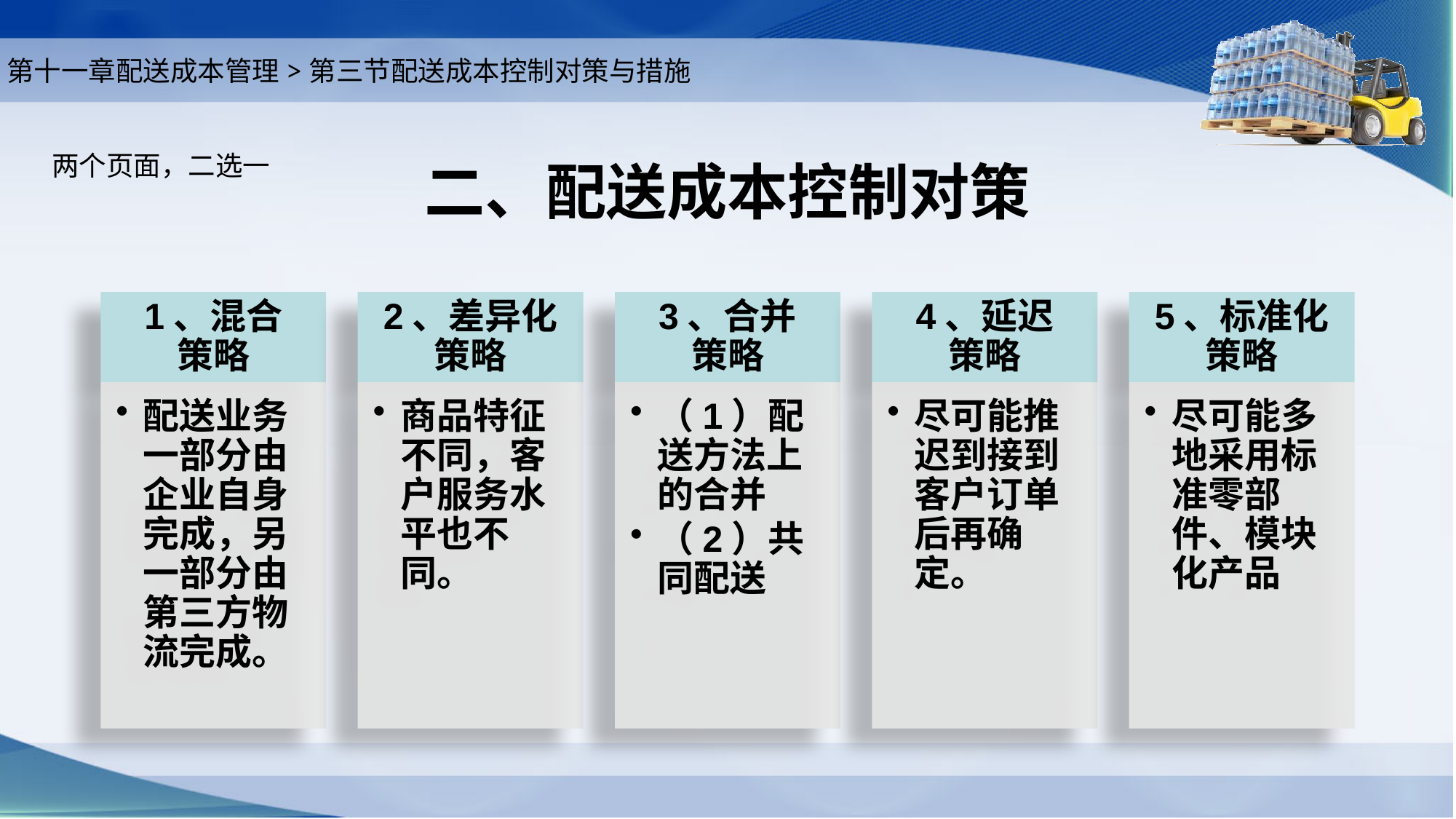

第十一章配送成本管理>第三节配送成本控制对策与措施
两个页面，二选一
# 二、配送成本控制对策
1、混合
策略
配送业务一部分由企业自身完成，另一部分由第三方物流完成。
2、差异化策略
商品特征不同，客户服务水平也不同。
3、合并
策略
（1）配送方法上的合并
（2）共同配送
4、延迟
策略
尽可能推迟到接到客户订单后再确定。
5、标准化策略
尽可能多地采用标准零部件、模块化产品